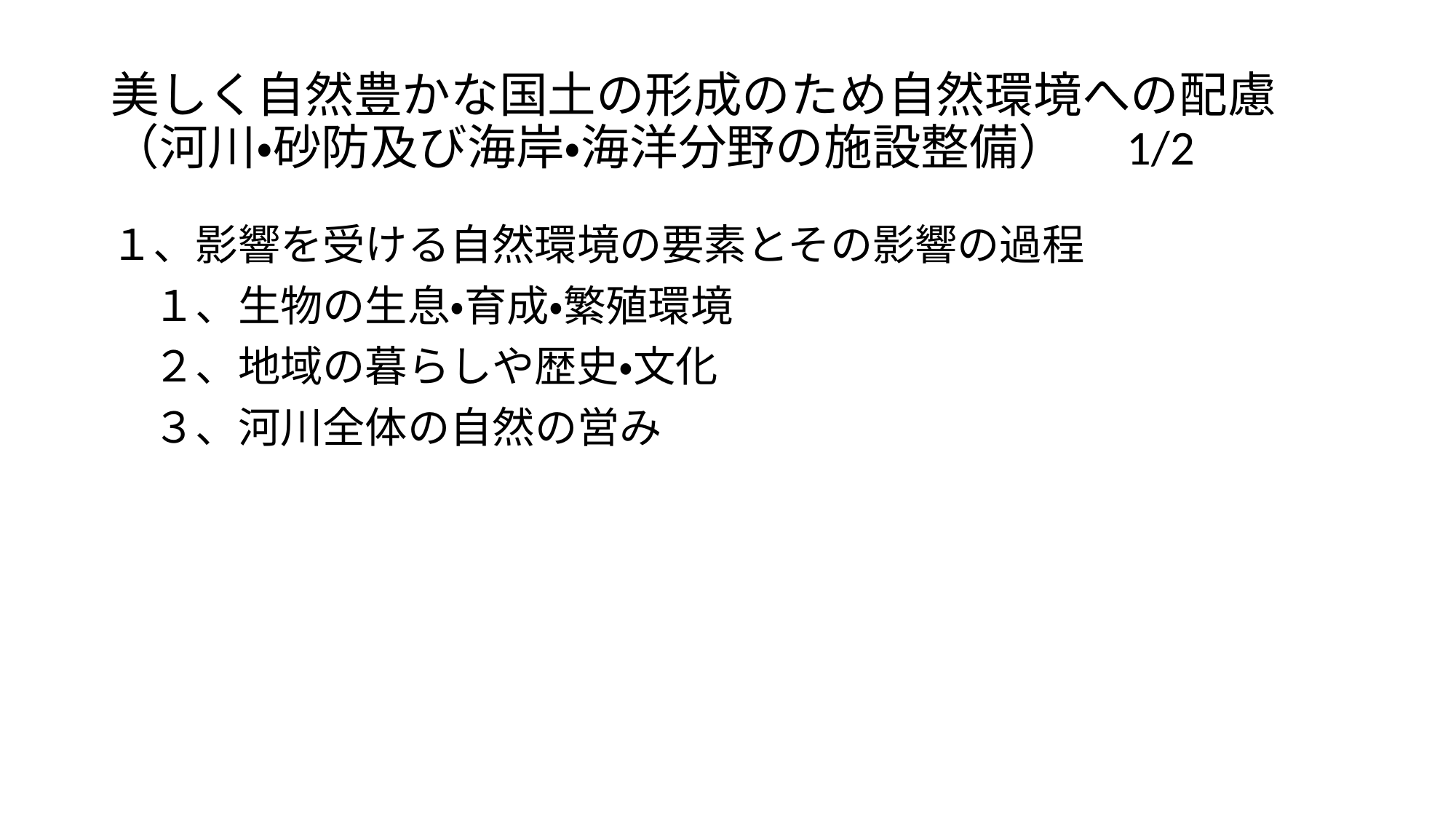

# 美しく自然豊かな国土の形成のため自然環境への配慮（河川・砂防及び海岸・海洋分野の施設整備）　1/2
１、影響を受ける自然環境の要素とその影響の過程
　１、生物の生息・育成・繁殖環境
　２、地域の暮らしや歴史・文化
　３、河川全体の自然の営み